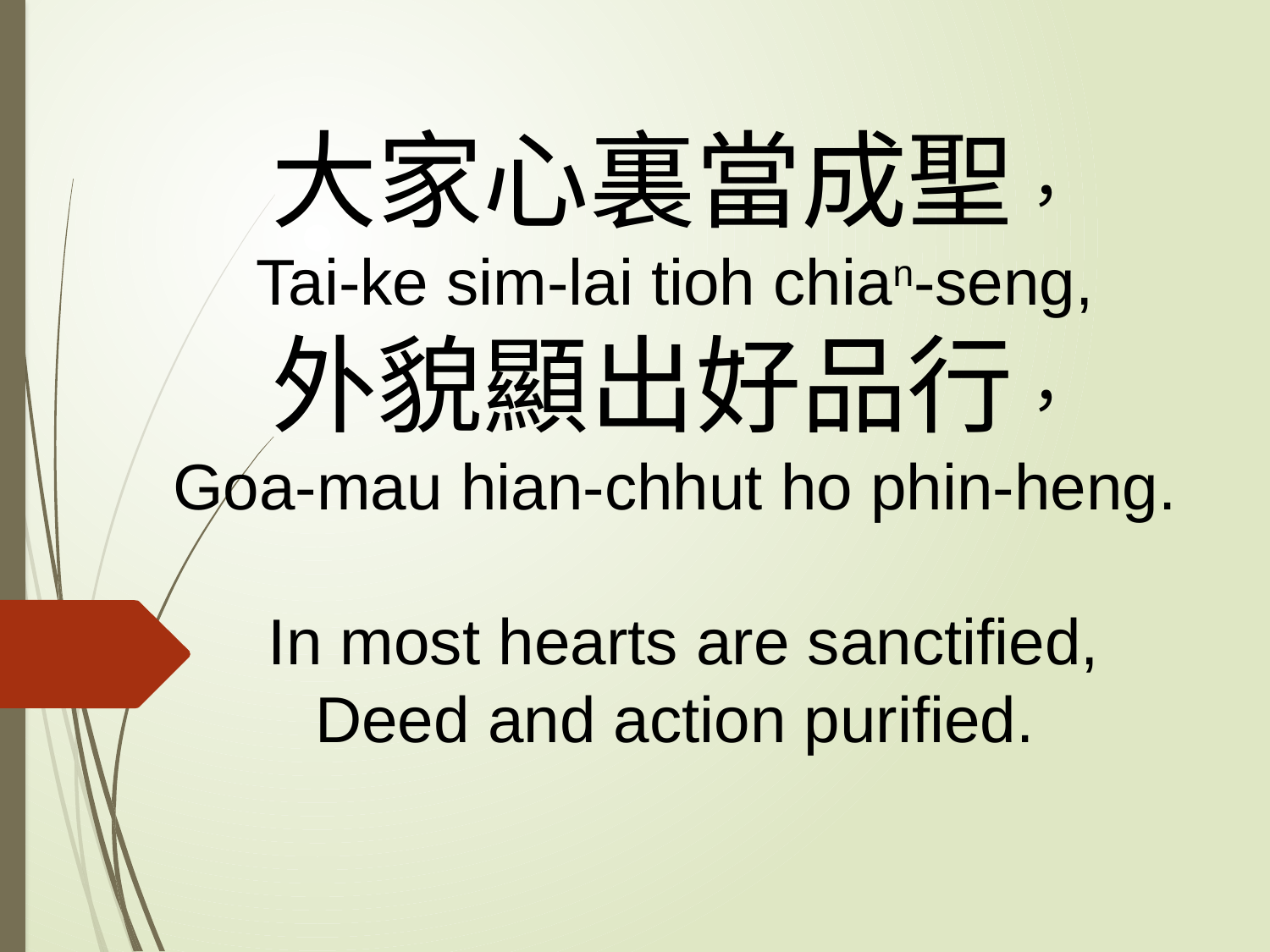

# 大家心裏當成聖， Tai-ke sim-lai tioh chian-seng, 外貌顯出好品行， Goa-mau hian-chhut ho phin-heng. In most hearts are sanctified, Deed and action purified.